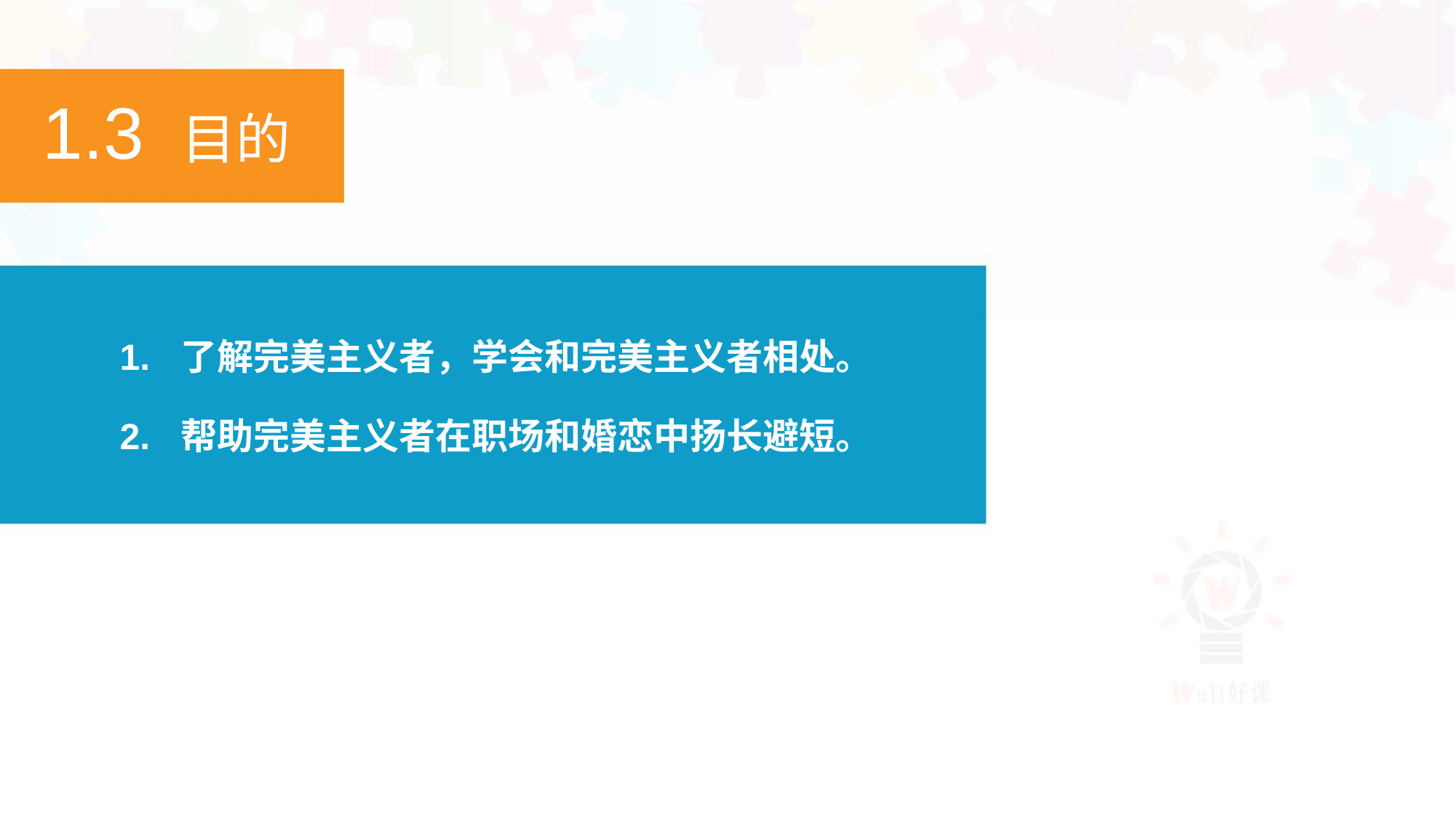

1.3 目的
1. 了解完美主义者，学会和完美主义者相处。
2. 帮助完美主义者在职场和婚恋中扬长避短。